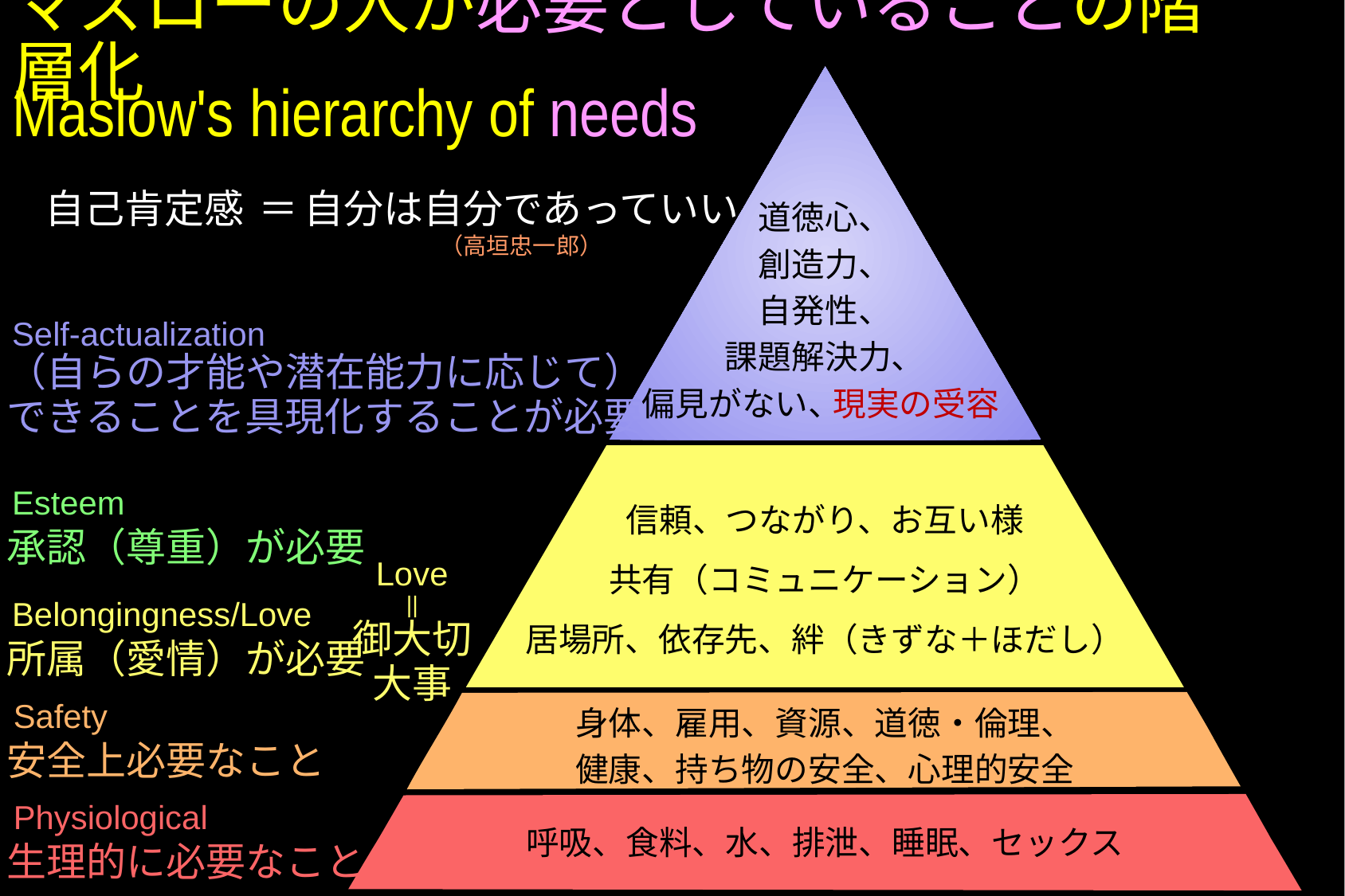

マズローの人が必要としていることの階層化

Maslow's hierarchy of needs
自己肯定感
＝
自分は自分であっていい
（高垣忠一郎）
道徳心、
創造力、
自発性、
課題解決力、
Self-actualization
（自らの才能や潜在能力に応じて）
できることを具現化することが必要
現実の受容
偏見がない、

信頼、つながり、お互い様
共有（コミュニケーション）
居場所、依存先、絆（きずな＋ほだし）
Esteem
承認（尊重）が必要
Love
||
御大切
大事
Belongingness/Love
所属（愛情）が必要
Safety
身体、雇用、資源、道徳・倫理、
健康、持ち物の安全、心理的安全

安全上必要なこと
Physiological

呼吸、食料、水、排泄、睡眠、セックス
生理的に必要なこと